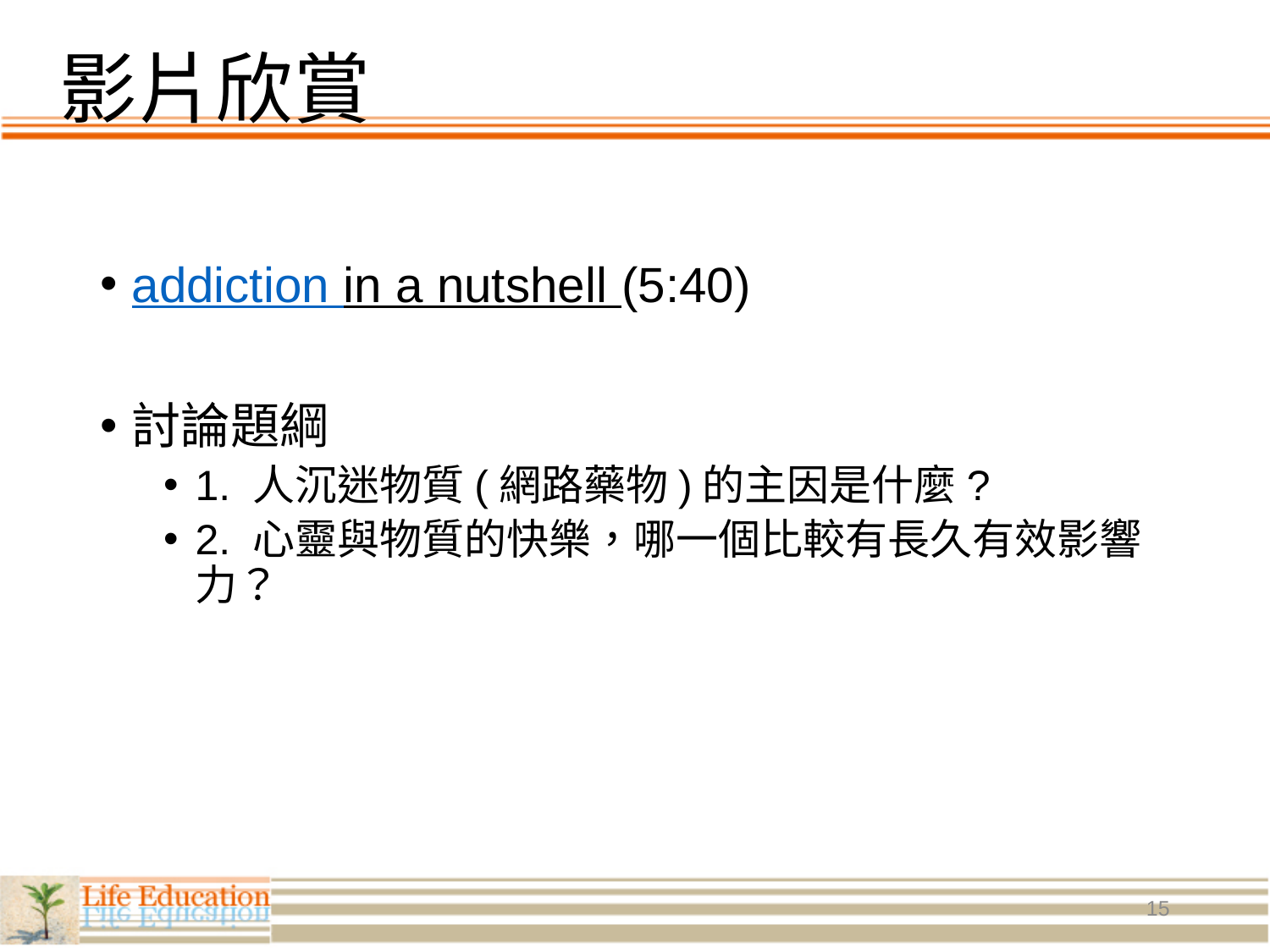

# 影片欣賞
addiction in a nutshell (5:40)

討論題綱
1. 人沉迷物質(網路藥物)的主因是什麼?
2. 心靈與物質的快樂，哪一個比較有長久有效影響力？

15